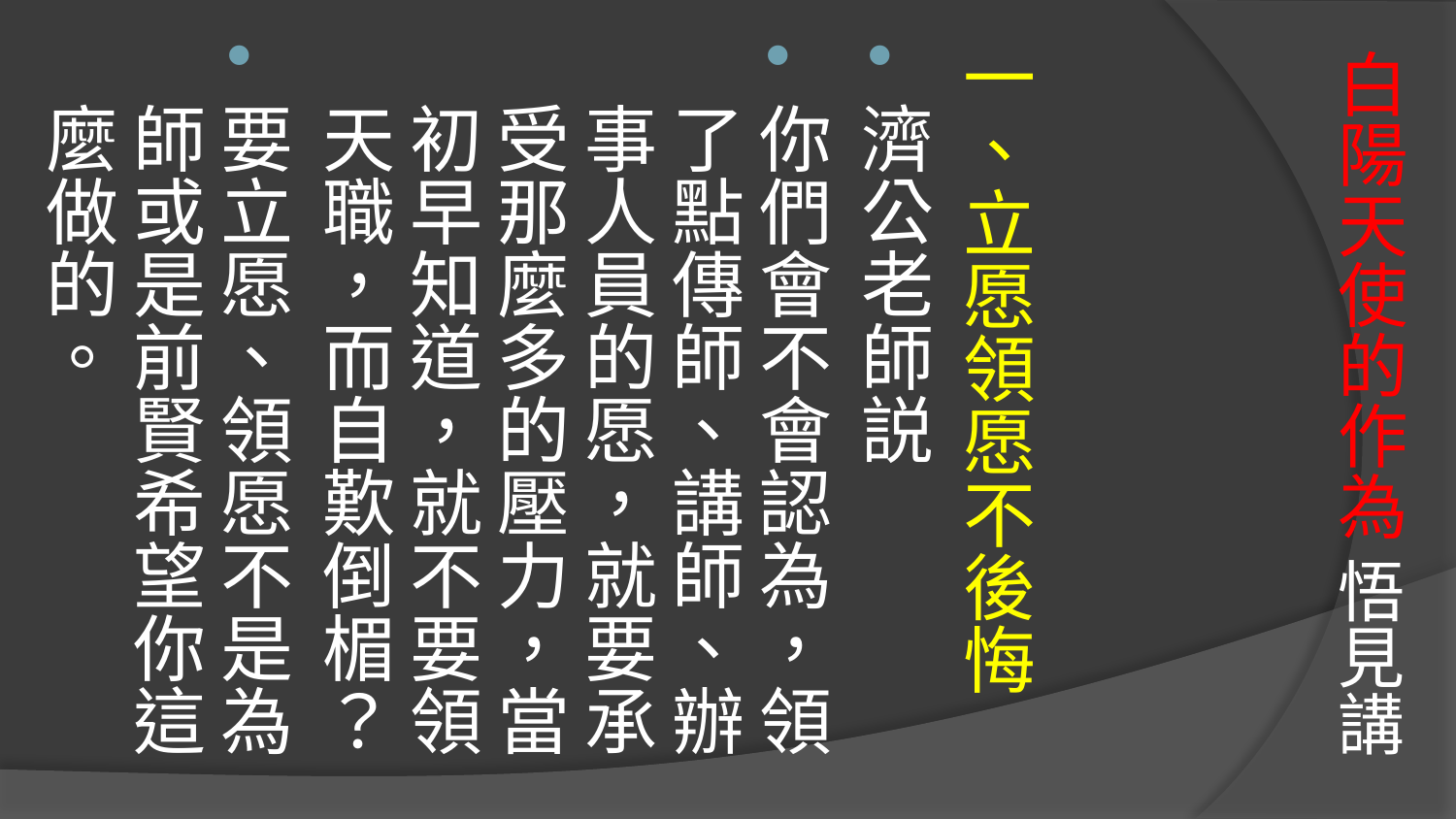

# 白陽天使的作為 悟見講
一、立愿領愿不後悔
濟公老師説
你們會不會認為，領了點傳師、講師、辦事人員的愿，就要承受那麼多的壓力，當初早知道，就不要領天職，而自歎倒楣？
要立愿、領愿不是為師或是前賢希望你這麼做的。